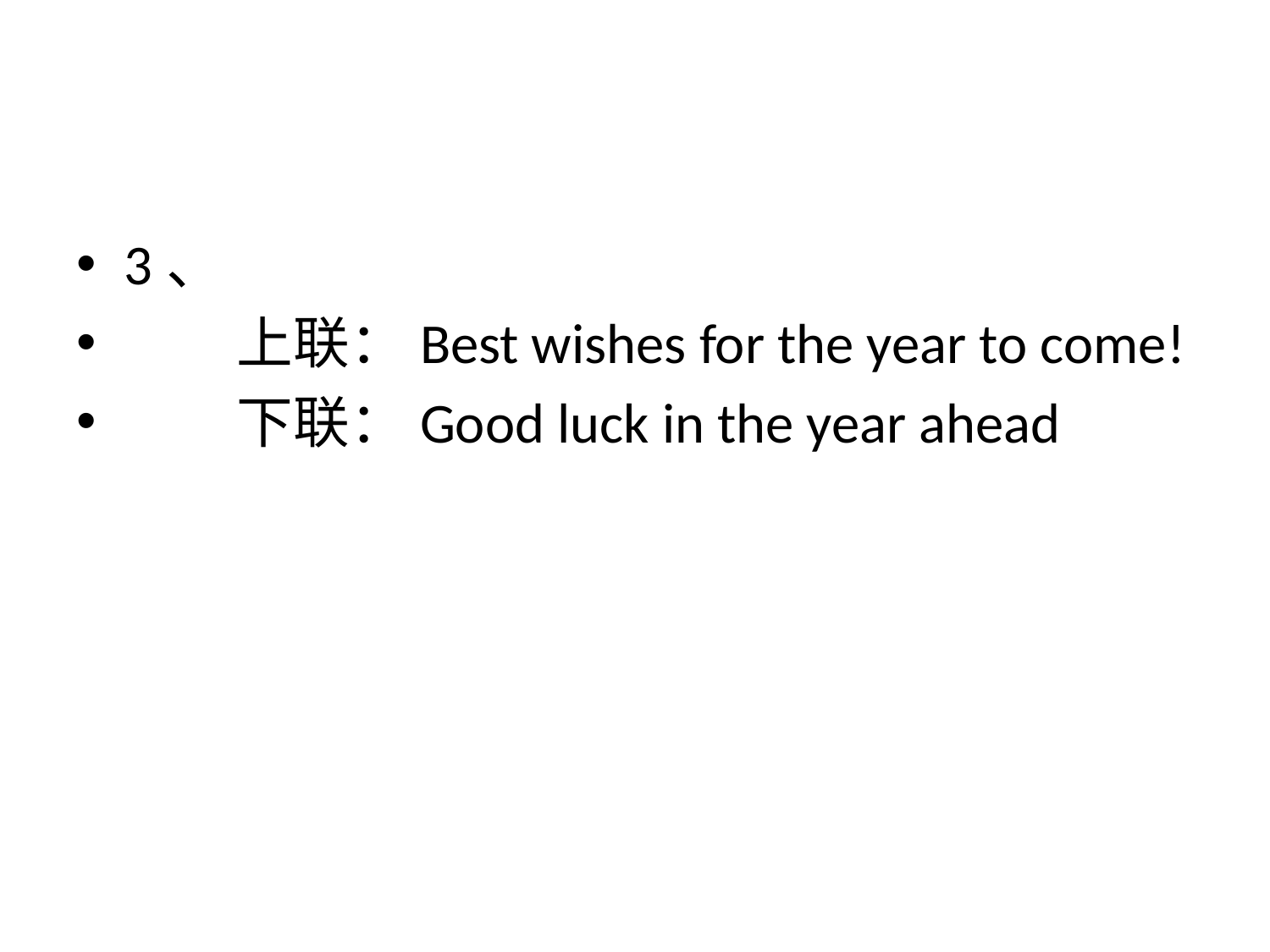

#
3、
　　上联：Best wishes for the year to come!
　　下联：Good luck in the year ahead